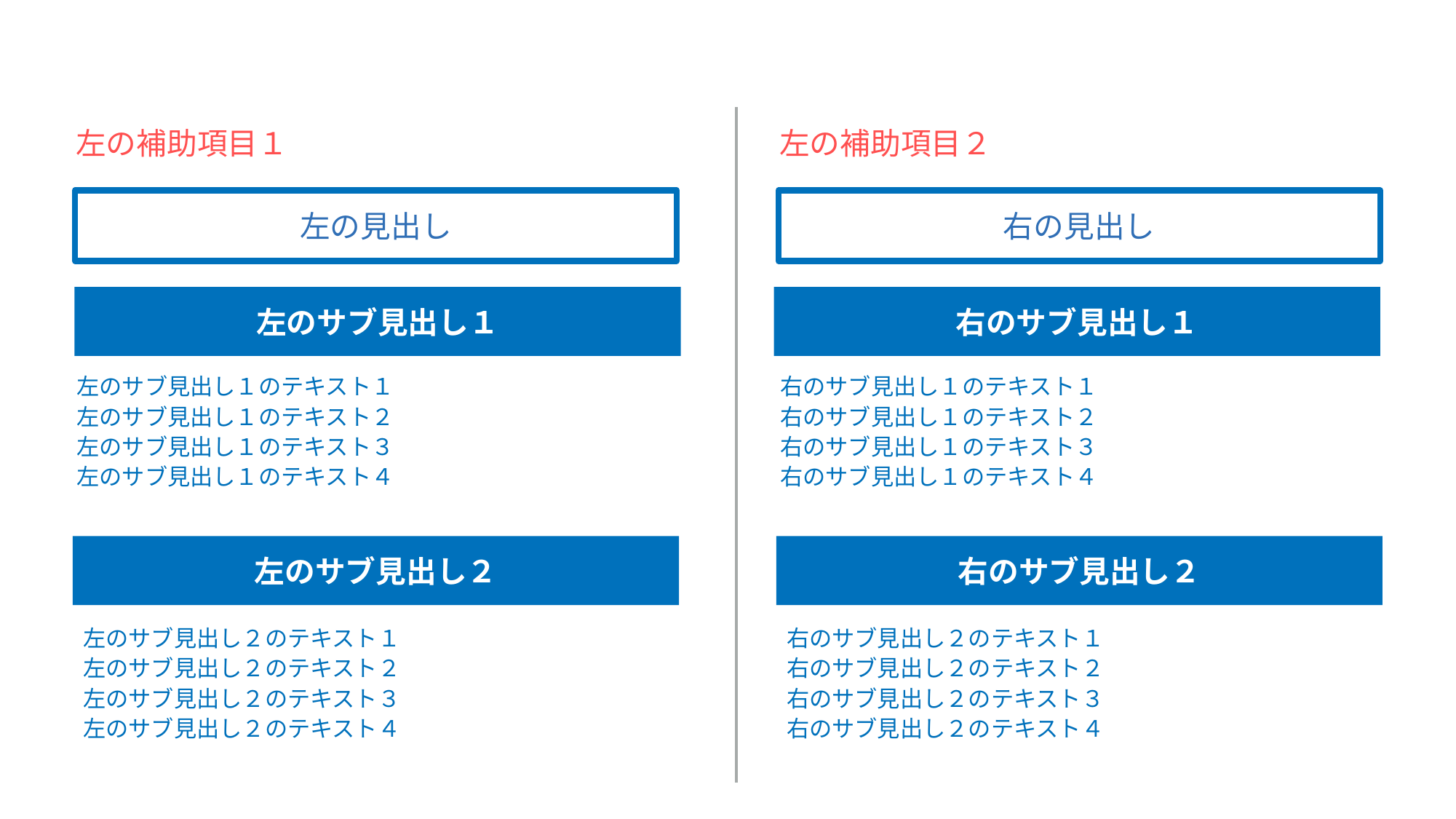

左の補助項目１
左の補助項目２
左の見出し
右の見出し
左のサブ見出し１
右のサブ見出し１
左のサブ見出し１のテキスト１
左のサブ見出し１のテキスト２
左のサブ見出し１のテキスト３
左のサブ見出し１のテキスト４
右のサブ見出し１のテキスト１
右のサブ見出し１のテキスト２
右のサブ見出し１のテキスト３
右のサブ見出し１のテキスト４
左のサブ見出し２
右のサブ見出し２
左のサブ見出し２のテキスト１
左のサブ見出し２のテキスト２
左のサブ見出し２のテキスト３
左のサブ見出し２のテキスト４
右のサブ見出し２のテキスト１
右のサブ見出し２のテキスト２
右のサブ見出し２のテキスト３
右のサブ見出し２のテキスト４